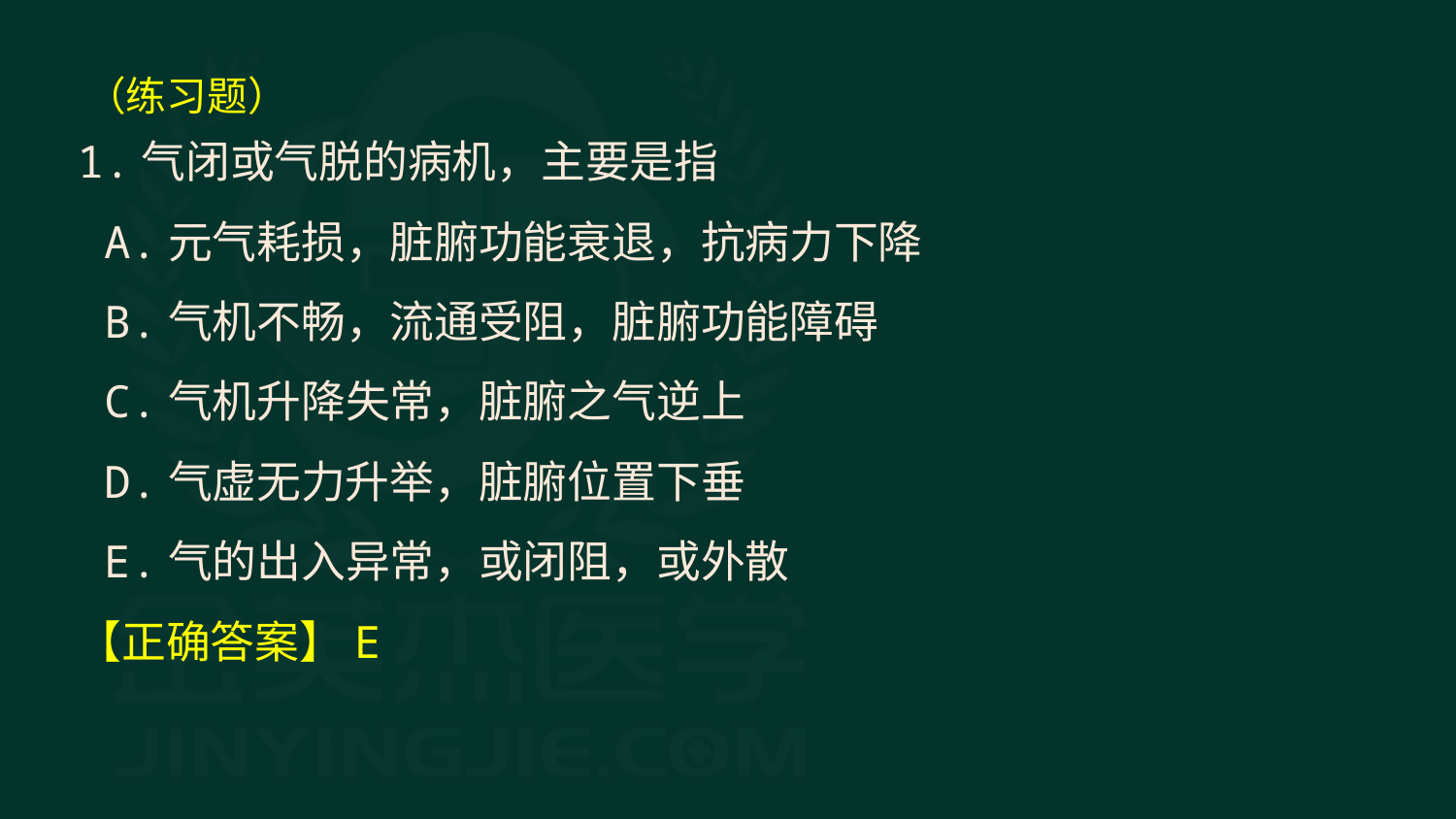

（练习题）
1.气闭或气脱的病机，主要是指
 A.元气耗损，脏腑功能衰退，抗病力下降
 B.气机不畅，流通受阻，脏腑功能障碍
 C.气机升降失常，脏腑之气逆上
 D.气虚无力升举，脏腑位置下垂
 E.气的出入异常，或闭阻，或外散
【正确答案】E